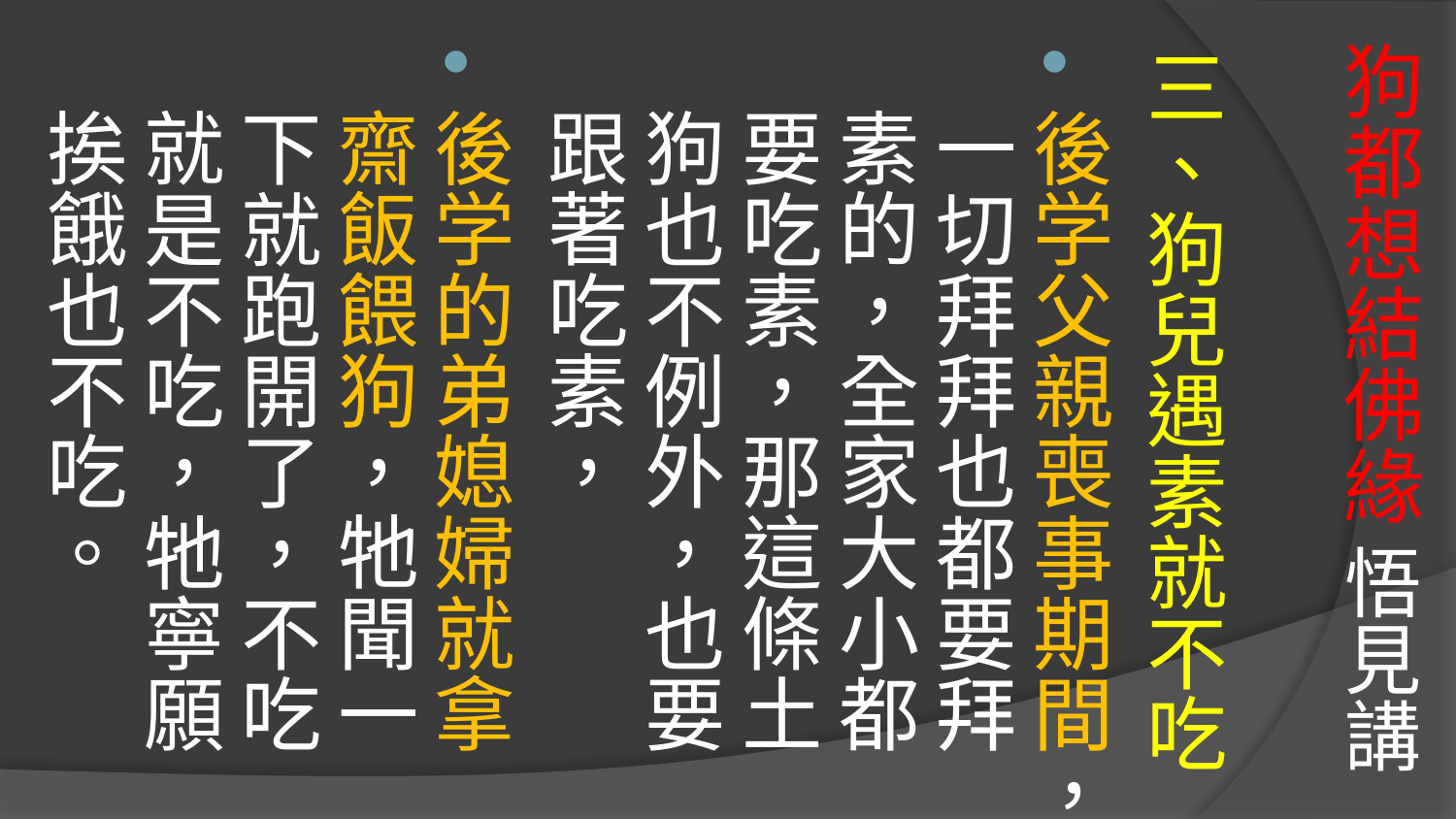

# 狗都想結佛緣 悟見講
三、狗兒遇素就不吃
後学父親喪事期間，一切拜拜也都要拜素的，全家大小都要吃素，那這條土狗也不例外，也要跟著吃素，
後学的弟媳婦就拿齋飯餵狗，牠聞一下就跑開了，不吃就是不吃，牠寧願挨餓也不吃。